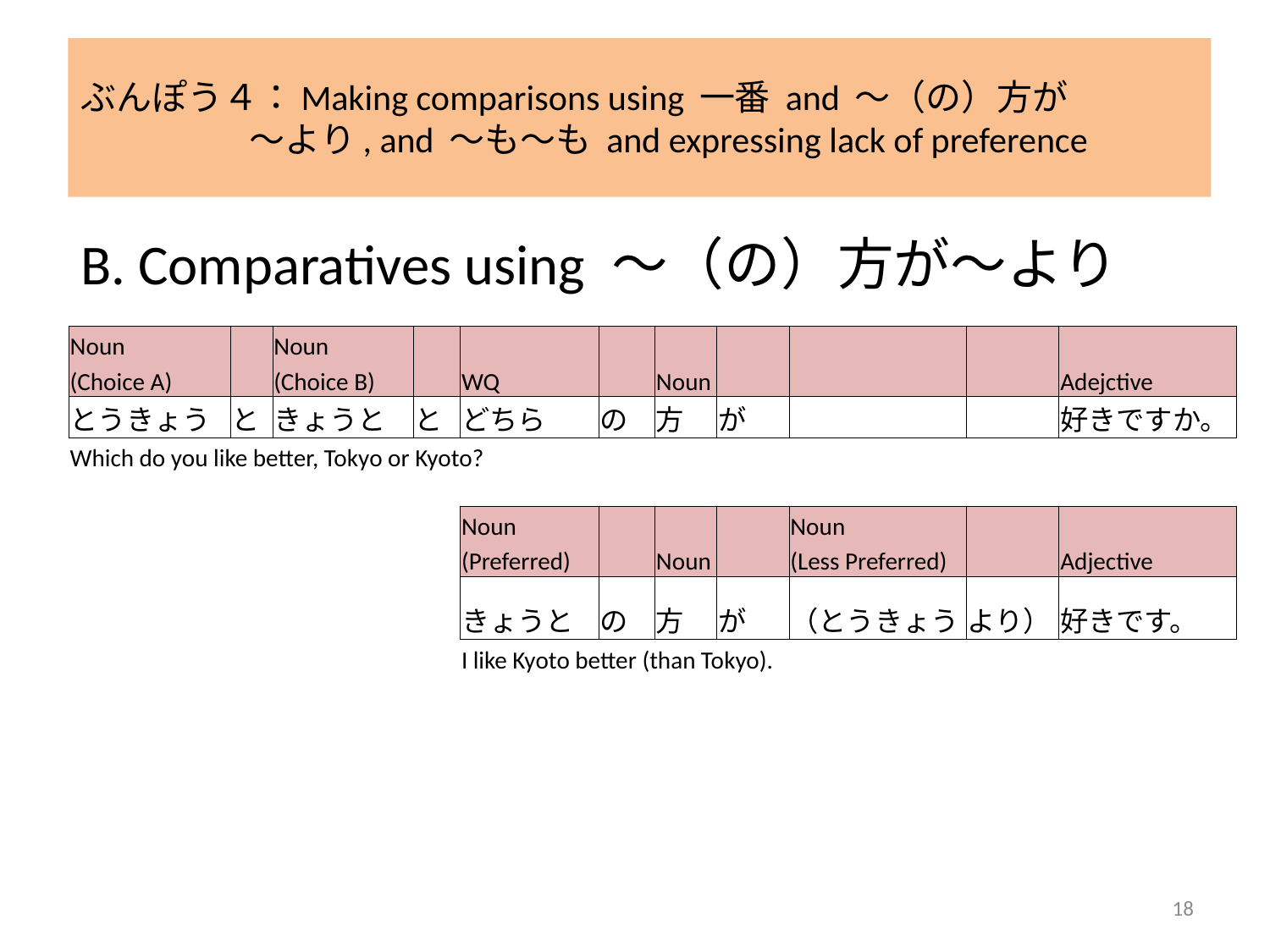

# ぶんぽう４：Making comparisons using 一番 and ～（の）方が ～より, and ～も～も and expressing lack of preference
B. Comparatives using ～（の）方が～より

| Noun |  | Noun |  |  |  |  |  |  |  |  |  |
| --- | --- | --- | --- | --- | --- | --- | --- | --- | --- | --- | --- |
| (Choice A) |  | (Choice B) |  |  | WQ |  | Noun |  |  |  | Adejctive |
| とうきょう | と | きょうと | と |  | どちら | の | 方 | が |  |  | 好きですか。 |
| Which do you like better, Tokyo or Kyoto? |  |  |  |  |  |  |  |  |  |  |  |
|  |  |  |  |  |  |  |  |  |  |  |  |
|  |  |  |  |  | Noun |  |  |  | Noun |  |  |
|  |  |  |  |  | (Preferred) |  | Noun |  | (Less Preferred) |  | Adjective |
|  |  |  |  |  | きょうと | の | 方 | が | （とうきょう | より） | 好きです。 |
|  |  |  |  |  | I like Kyoto better (than Tokyo). |  |  |  |  |  |  |
18